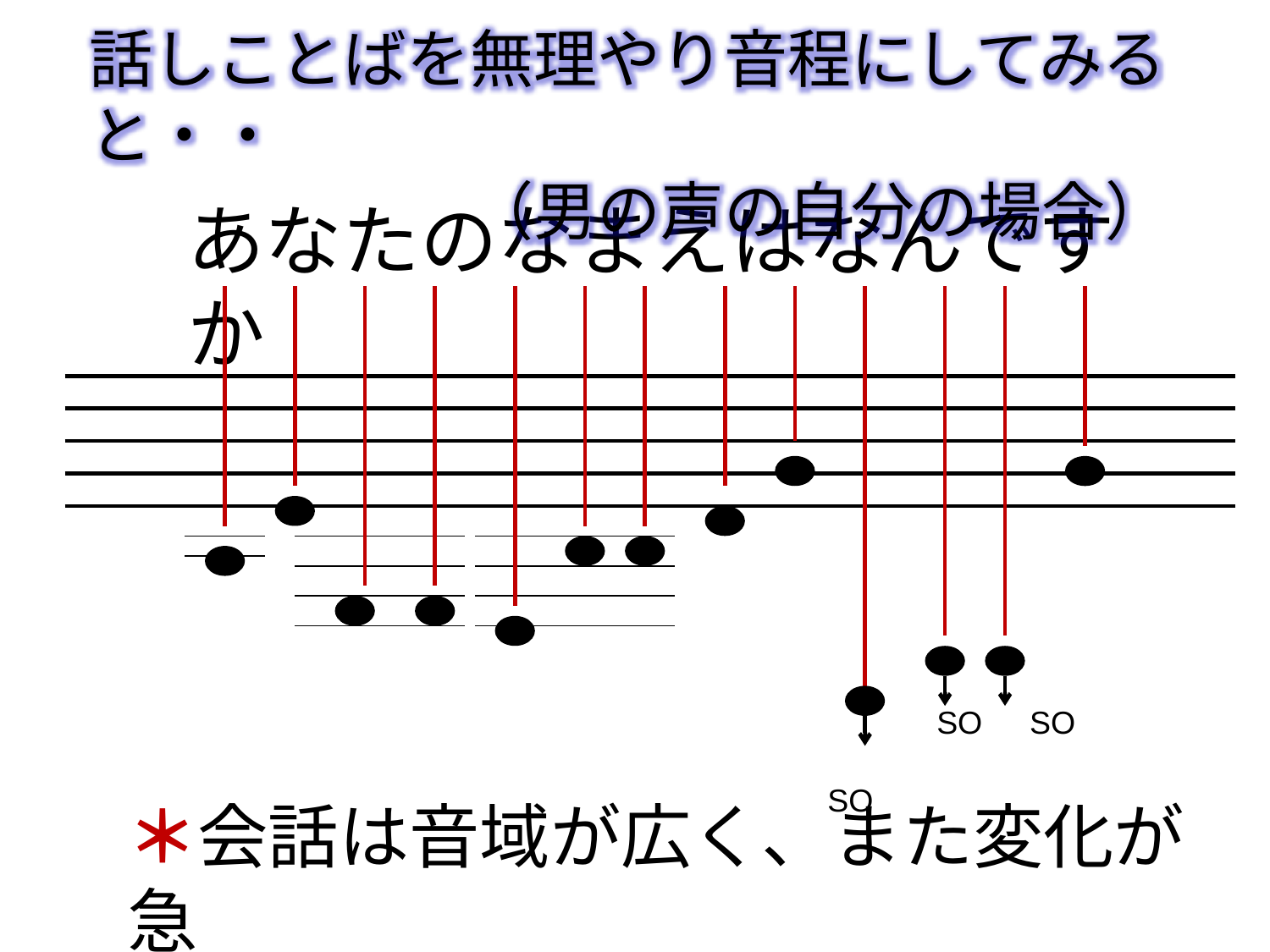

話しことばを無理やり音程にしてみると・・
　　　　　　（男の声の自分の場合）
あなたのなまえはなんですか

　SO　SO
　SO
＊会話は音域が広く、また変化が急